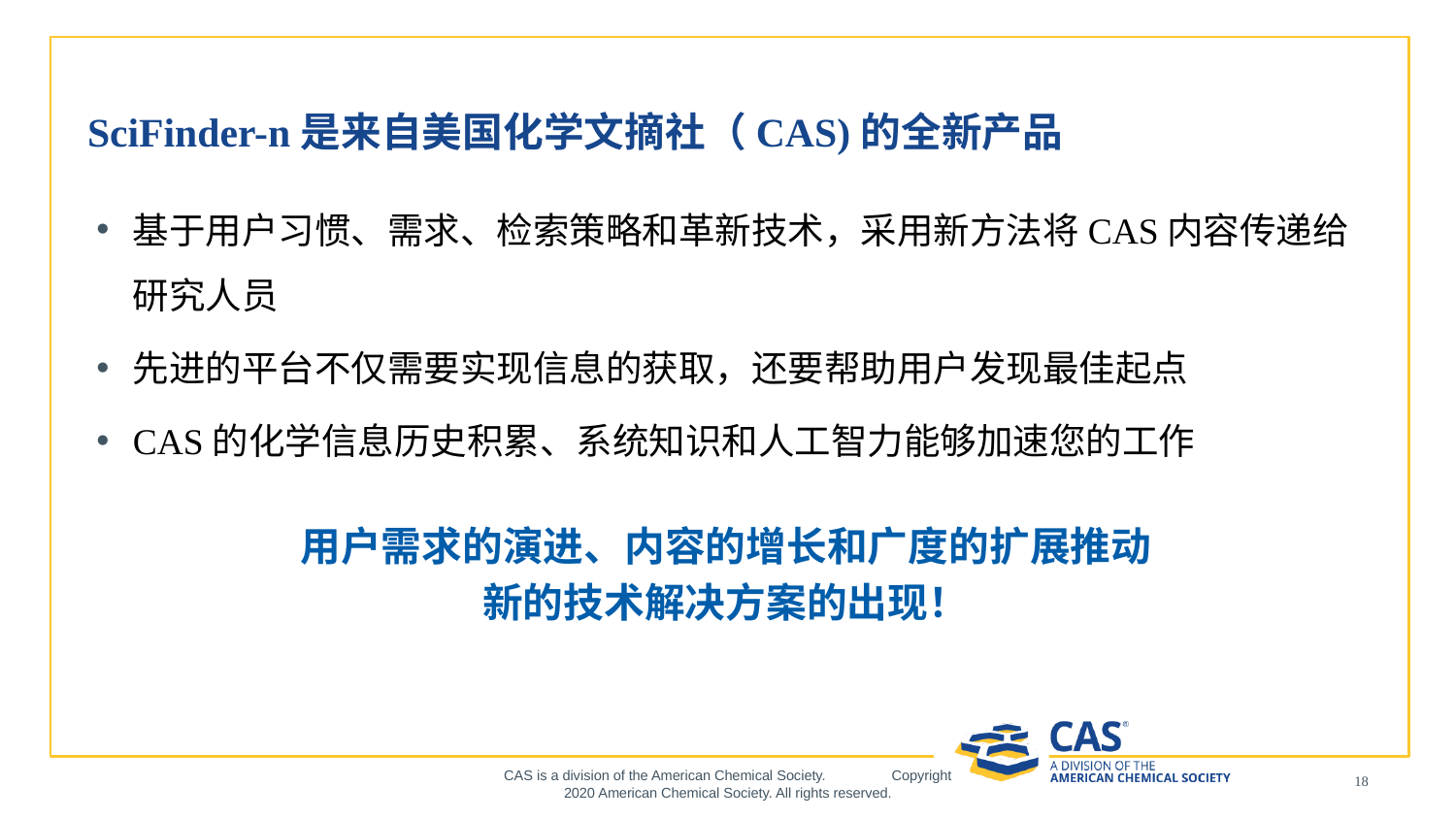

# SciFinder-n是来自美国化学文摘社（CAS)的全新产品
基于用户习惯、需求、检索策略和革新技术，采用新方法将CAS内容传递给研究人员
先进的平台不仅需要实现信息的获取，还要帮助用户发现最佳起点
CAS的化学信息历史积累、系统知识和人工智力能够加速您的工作

用户需求的演进、内容的增长和广度的扩展推动
新的技术解决方案的出现！

18
CAS is a division of the American Chemical Society.                 Copyright 2020 American Chemical Society. All rights reserved.